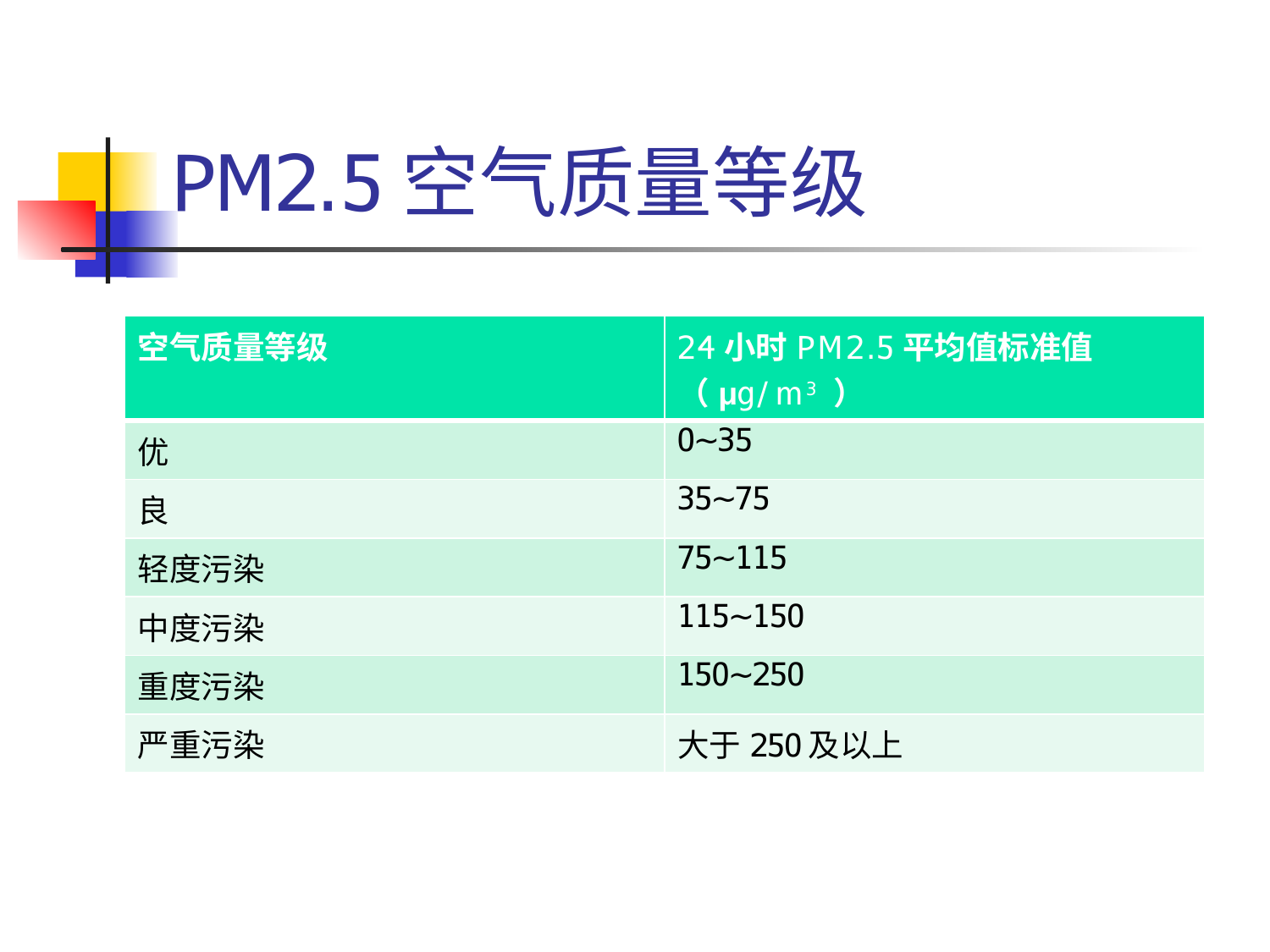

# PM2.5空气质量等级
| 空气质量等级 | 24小时PM2.5平均值标准值（μg/m3 ） |
| --- | --- |
| 优 | 0~35 |
| 良 | 35~75 |
| 轻度污染 | 75~115 |
| 中度污染 | 115~150 |
| 重度污染 | 150~250 |
| 严重污染 | 大于250及以上 |